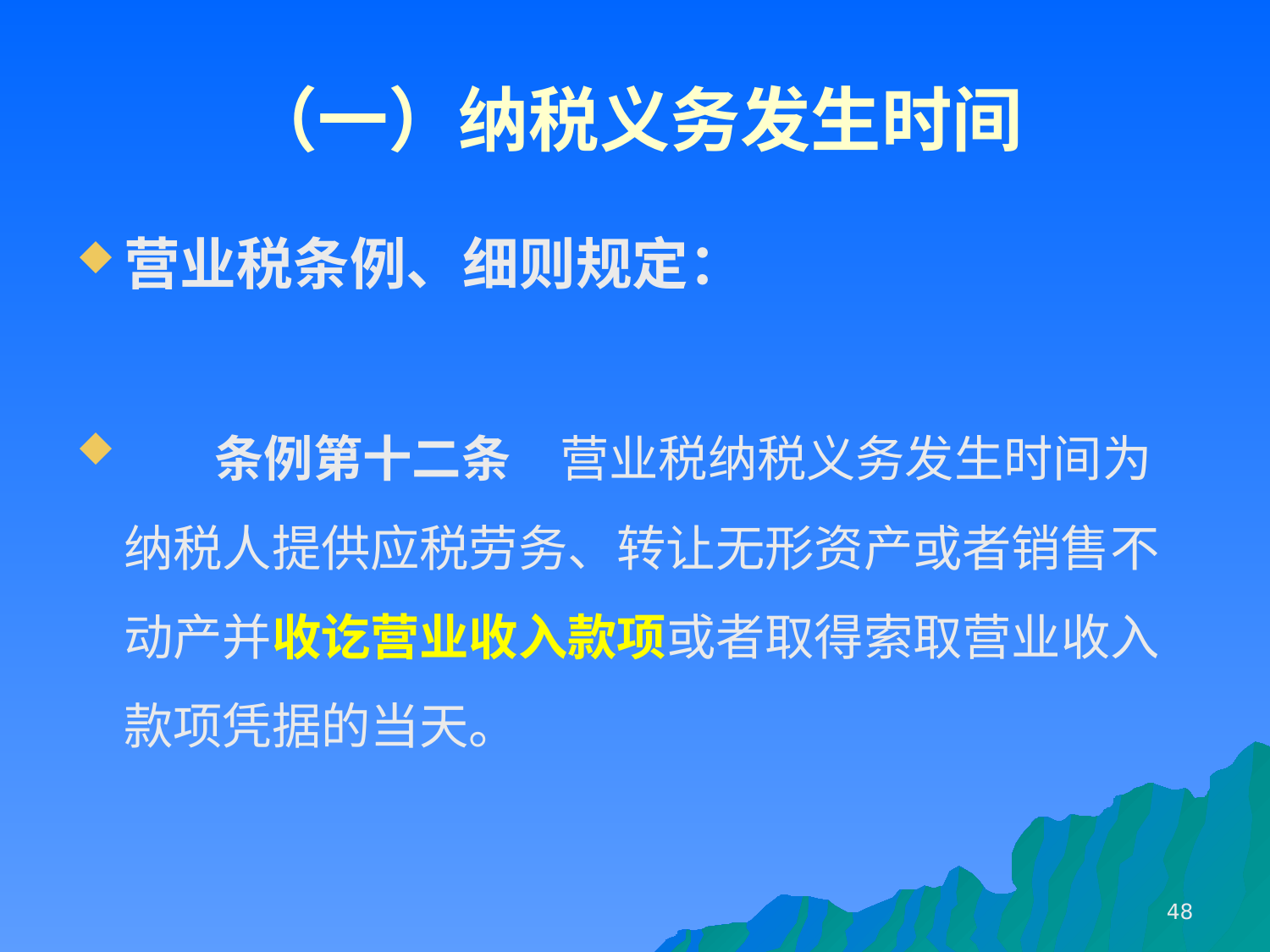

# （一）纳税义务发生时间
营业税条例、细则规定：

      条例第十二条　营业税纳税义务发生时间为纳税人提供应税劳务、转让无形资产或者销售不动产并收讫营业收入款项或者取得索取营业收入款项凭据的当天。

48